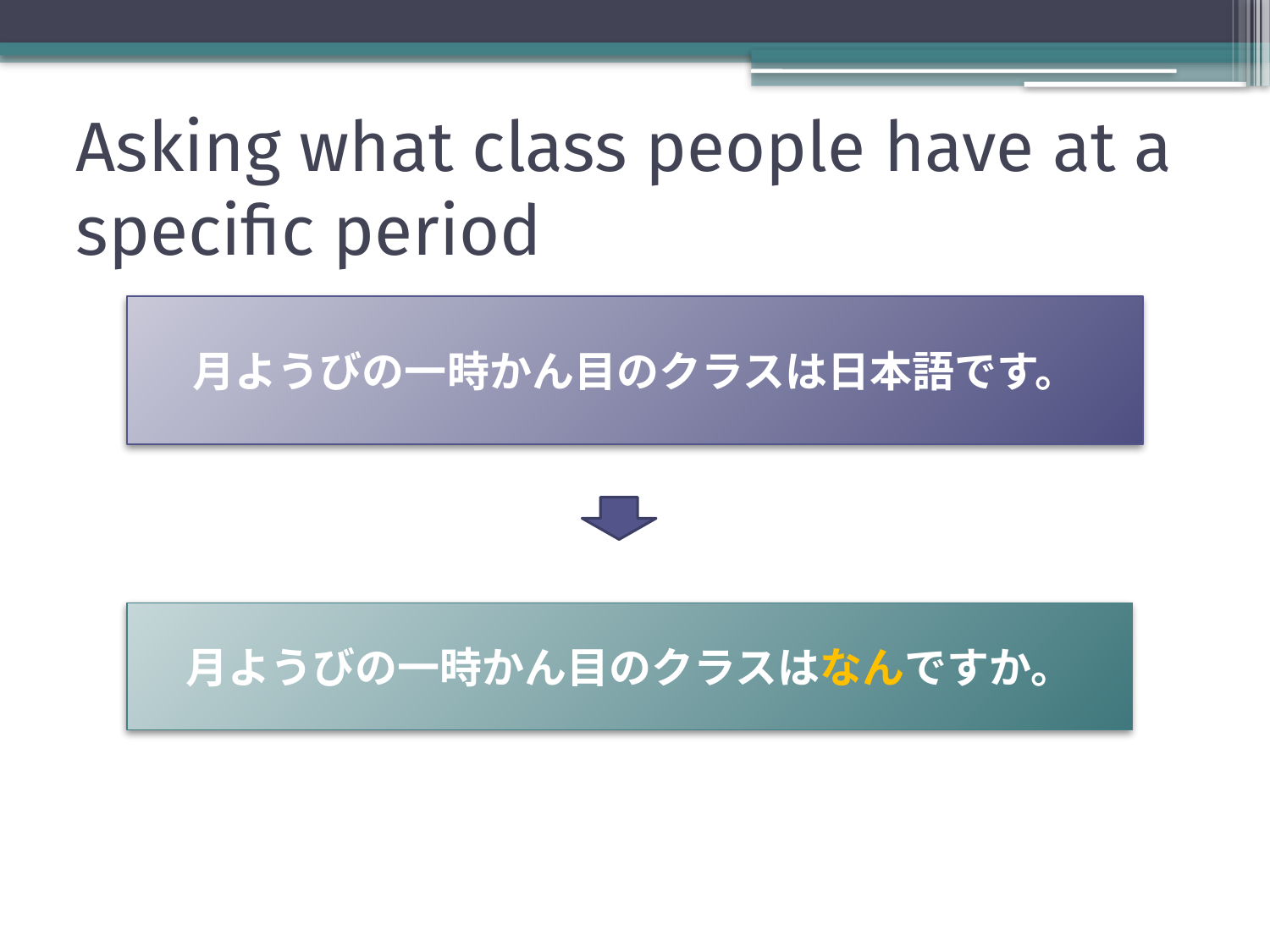

# Asking what class people have at a specific period
月ようびの一時かん目のクラスは日本語です。

月ようびの一時かん目のクラスはなんですか。